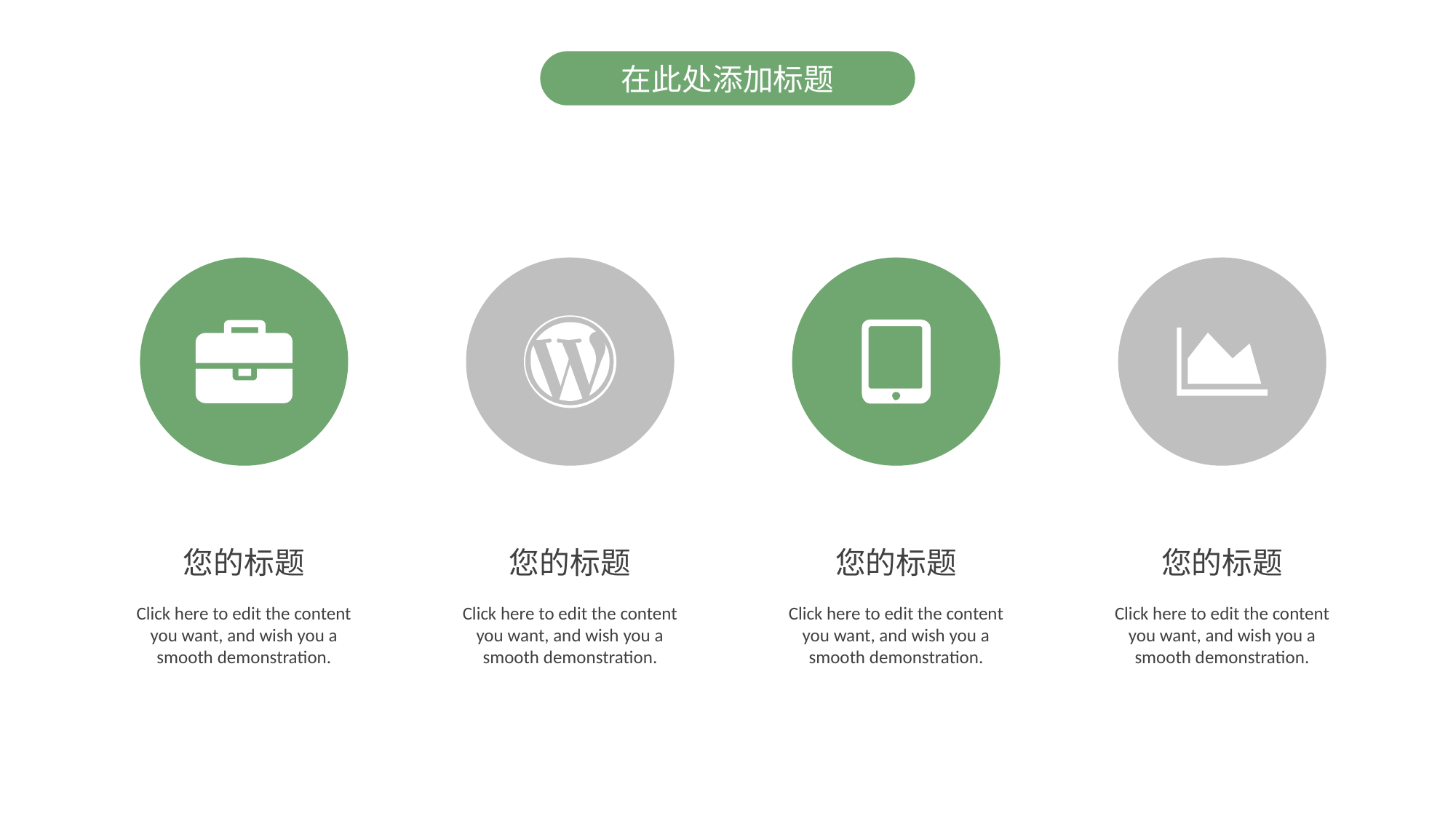

在此处添加标题

您的标题
Click here to edit the content you want, and wish you a smooth demonstration.
您的标题
Click here to edit the content you want, and wish you a smooth demonstration.
您的标题
Click here to edit the content you want, and wish you a smooth demonstration.
您的标题
Click here to edit the content you want, and wish you a smooth demonstration.